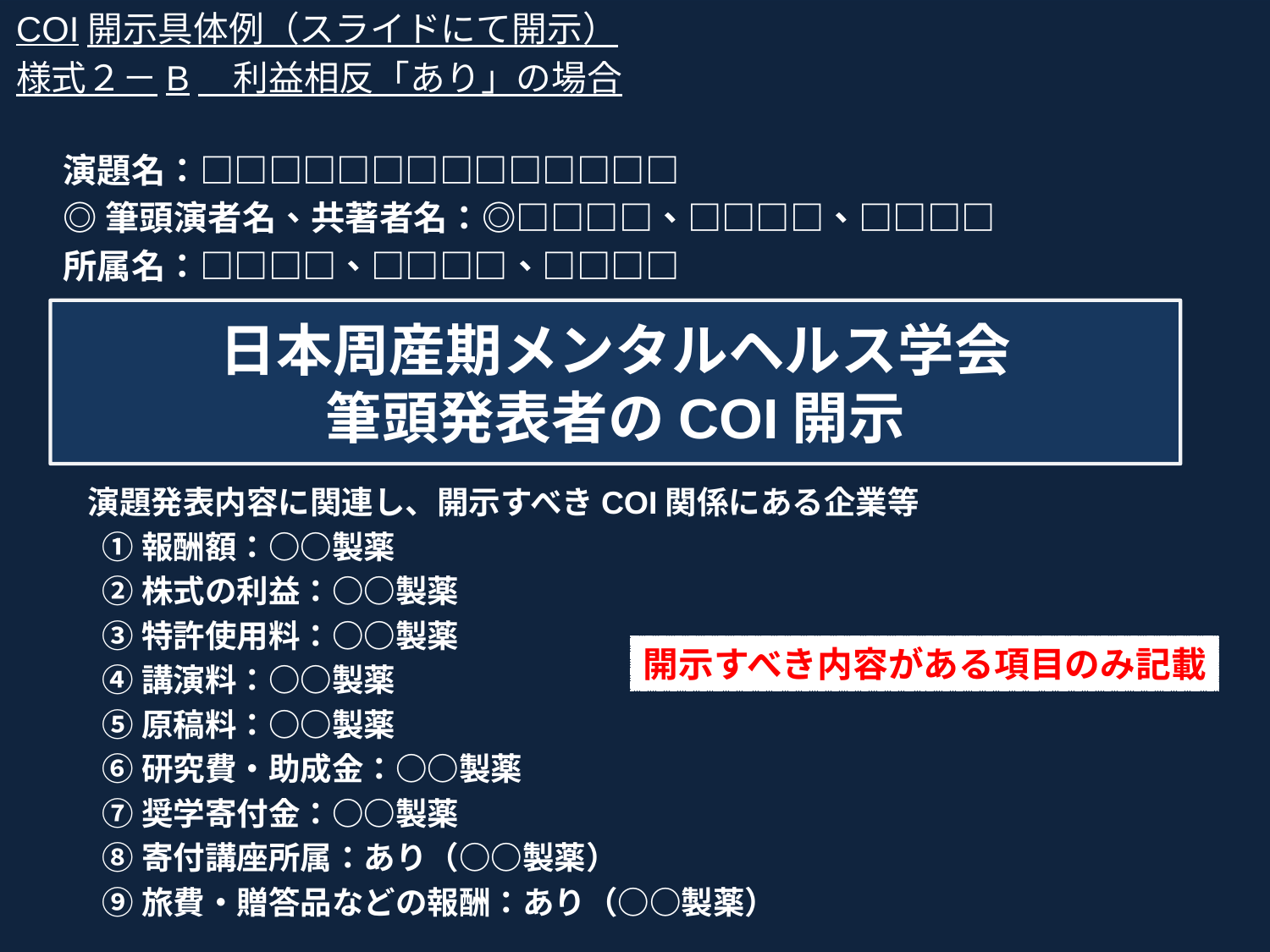

COI開示具体例（スライドにて開示）
様式２－B　利益相反「あり」の場合
演題名：□□□□□□□□□□□□□□
◎筆頭演者名、共著者名：◎□□□□、□□□□、□□□□
所属名：□□□□、□□□□、□□□□
# 日本周産期メンタルヘルス学会 筆頭発表者のCOI開示
演題発表内容に関連し、開示すべきCOI関係にある企業等
  ①報酬額：○○製薬
  ②株式の利益：○○製薬
  ③特許使用料：○○製薬
  ④講演料：○○製薬
  ⑤原稿料：○○製薬
  ⑥研究費・助成金：○○製薬
  ⑦奨学寄付金：○○製薬
  ⑧寄付講座所属：あり（○○製薬）
  ⑨旅費・贈答品などの報酬：あり（○○製薬）

開示すべき内容がある項目のみ記載